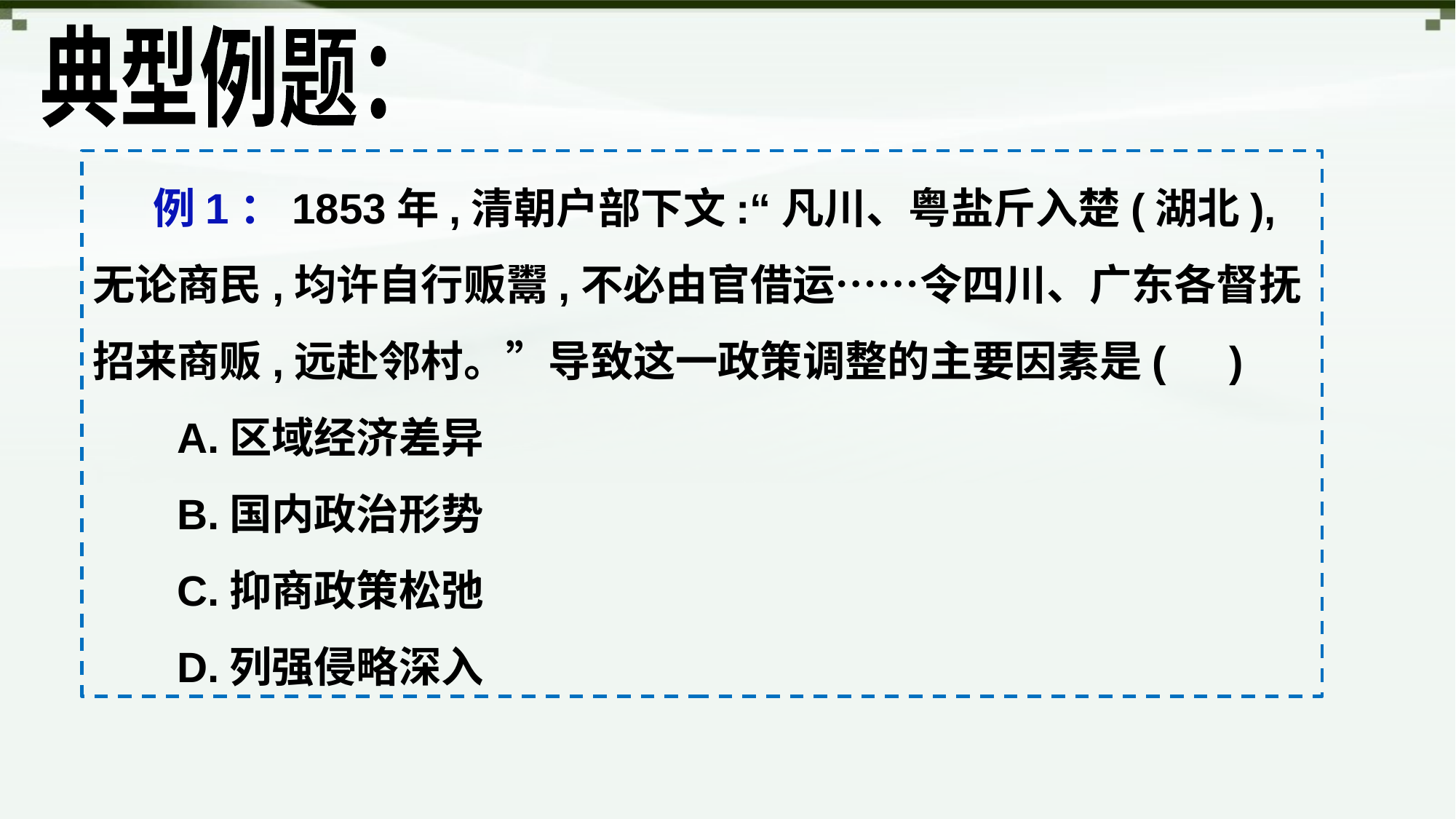

典型例题：
例1：1853年,清朝户部下文:“凡川、粤盐斤入楚(湖北),无论商民,均许自行贩鬻,不必由官借运……令四川、广东各督抚招来商贩,远赴邻村。”导致这一政策调整的主要因素是(　)
  A.区域经济差异
  B.国内政治形势
  C.抑商政策松弛
  D.列强侵略深入